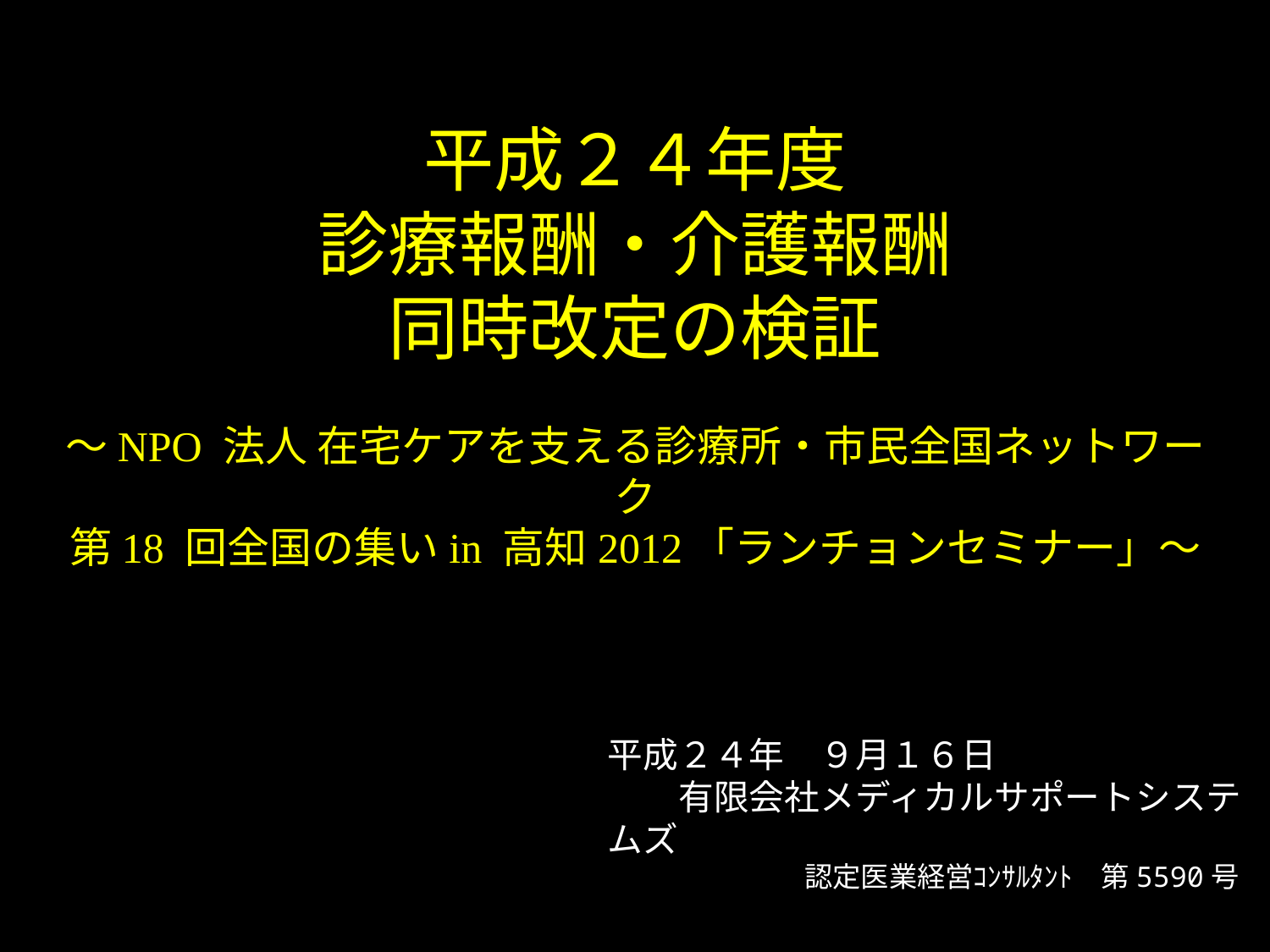

# 平成２４年度 診療報酬・介護報酬 同時改定の検証 ～NPO 法人 在宅ケアを支える診療所・市民全国ネットワーク 第18 回全国の集いin 高知2012「ランチョンセミナー」～
平成２４年　９月１６日
　　有限会社メディカルサポートシステムズ
　　　　　　　認定医業経営ｺﾝｻﾙﾀﾝﾄ　第5590号
　　　　　　　　細　谷　　邦　夫